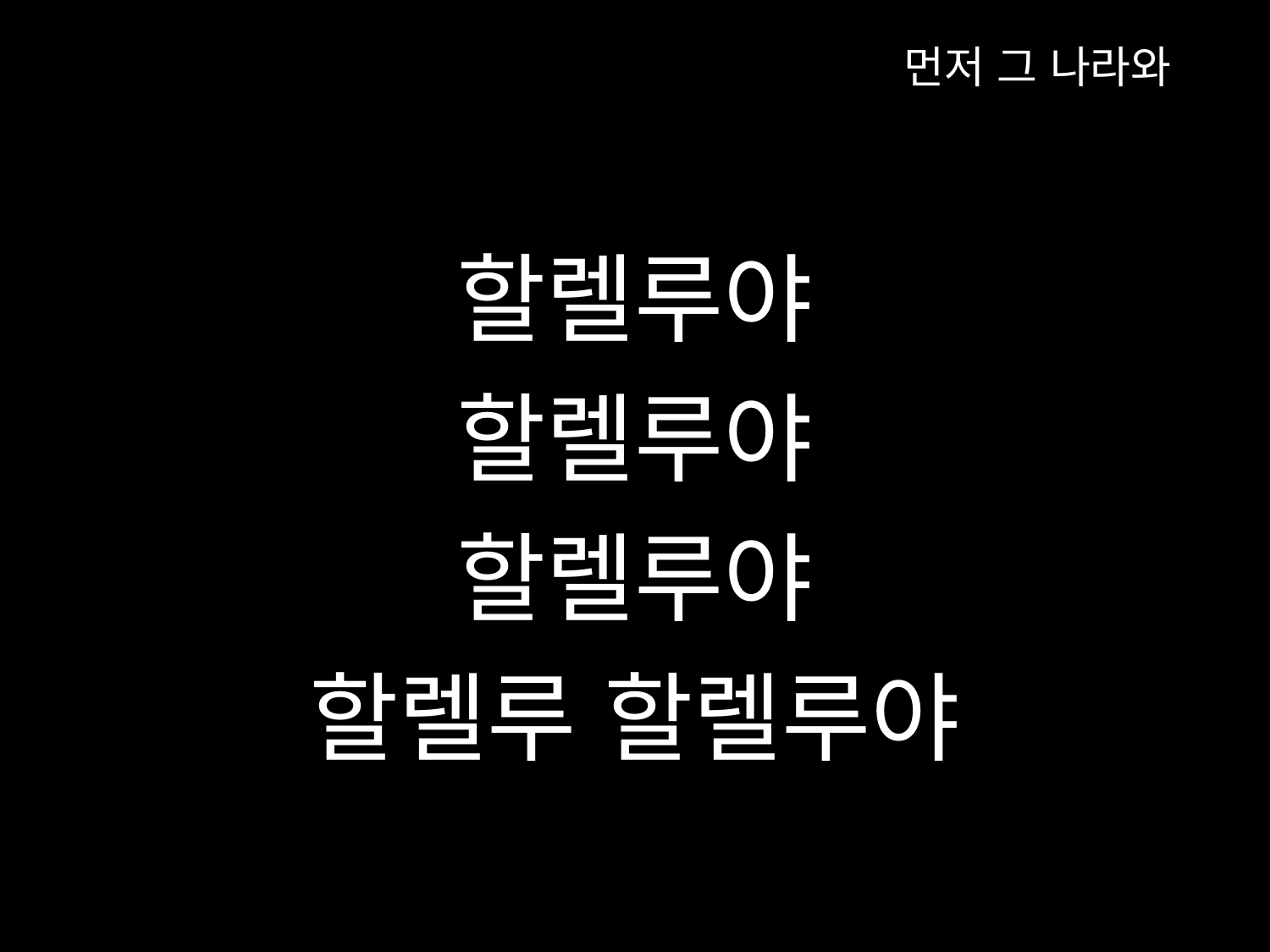

먼저 그 나라와
할렐루야
할렐루야
할렐루야
할렐루 할렐루야